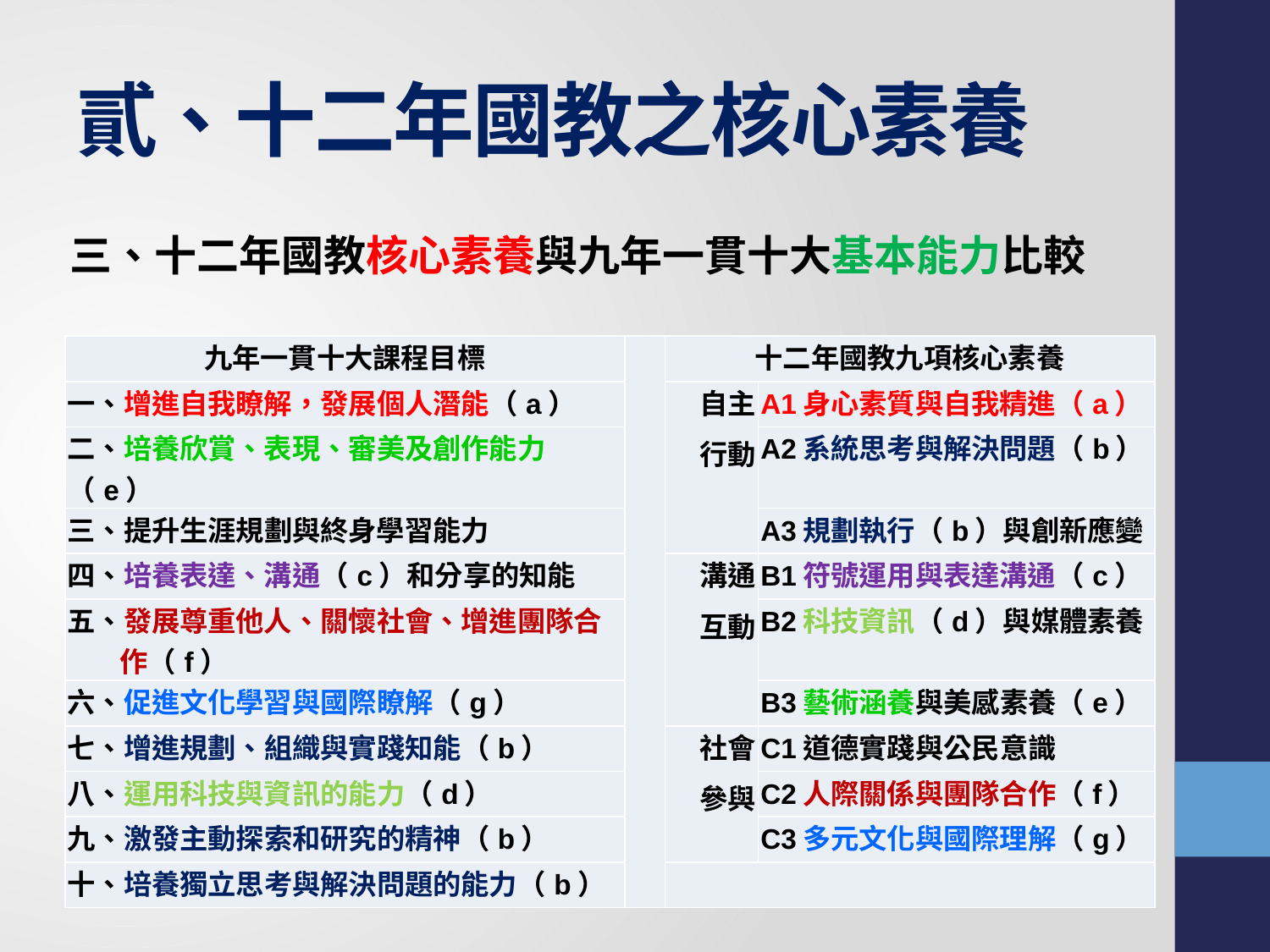

# 貳、十二年國教之核心素養
三、十二年國教核心素養與九年一貫十大基本能力比較

| 九年一貫十大課程目標 |  | 十二年國教九項核心素養 |  |
| --- | --- | --- | --- |
| 一、增進自我瞭解，發展個人潛能（a） |  | 自主 行動 | A1身心素質與自我精進（a） |
| 二、培養欣賞、表現、審美及創作能力（e） |  |  | A2系統思考與解決問題（b） |
| 三、提升生涯規劃與終身學習能力 |  |  | A3規劃執行（b）與創新應變 |
| 四、培養表達、溝通（c）和分享的知能 |  | 溝通 互動 | B1符號運用與表達溝通（c） |
| 五、發展尊重他人、關懷社會、增進團隊合 作（f） |  |  | B2科技資訊（d）與媒體素養 |
| 六、促進文化學習與國際瞭解（g） |  |  | B3藝術涵養與美感素養（e） |
| 七、增進規劃、組織與實踐知能（b） |  | 社會 參與 | C1道德實踐與公民意識 |
| 八、運用科技與資訊的能力（d） |  |  | C2人際關係與團隊合作（f） |
| 九、激發主動探索和研究的精神（b） |  |  | C3多元文化與國際理解（g） |
| 十、培養獨立思考與解決問題的能力（b） |  |  |  |